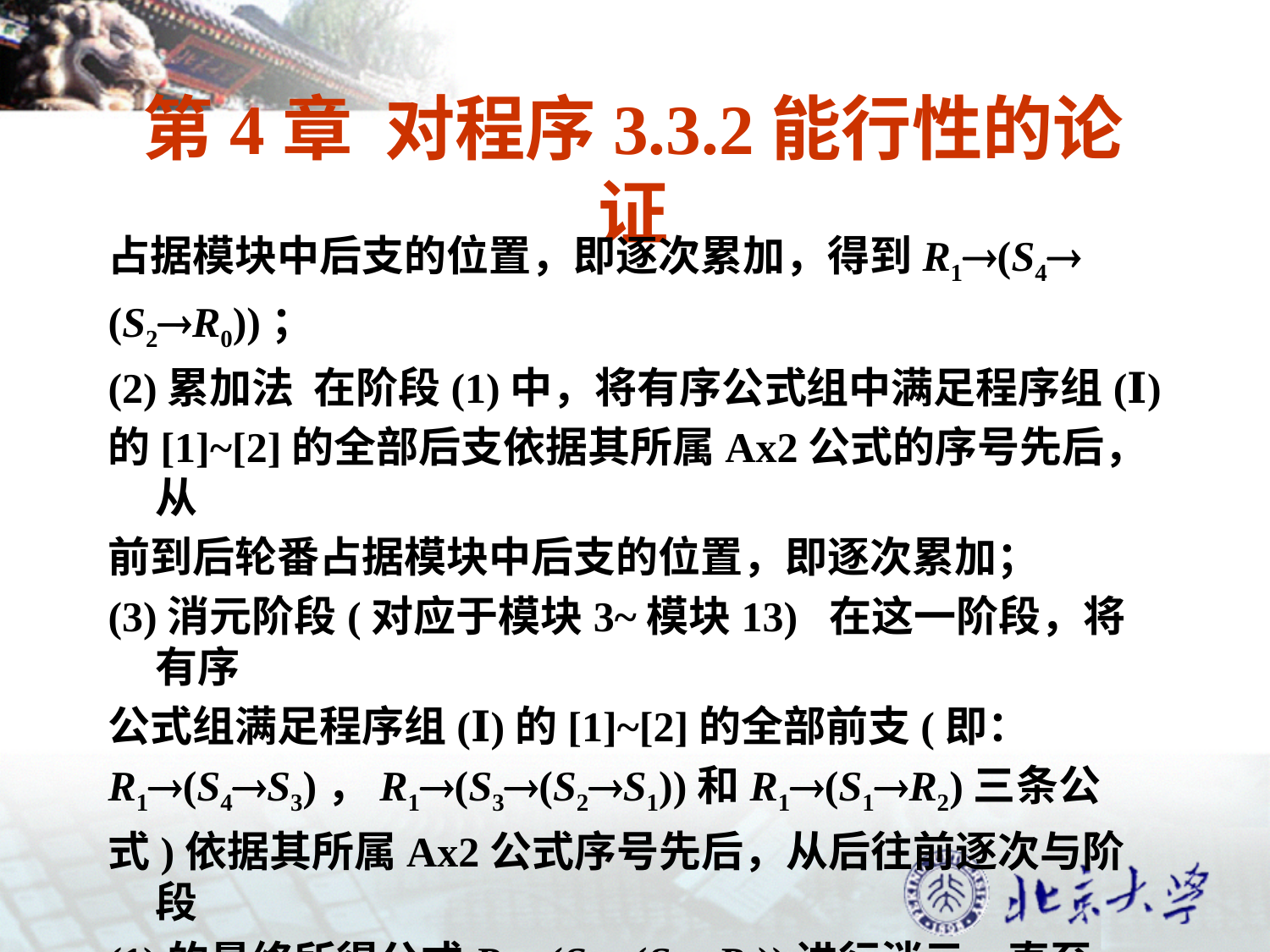

# 第4章  对程序3.3.2能行性的论证
占据模块中后支的位置，即逐次累加，得到R1→(S4→
(S2→R0))；
(2)累加法  在阶段(1)中，将有序公式组中满足程序组(Ⅰ)
的[1]~[2]的全部后支依据其所属Ax2公式的序号先后，从
前到后轮番占据模块中后支的位置，即逐次累加；
(3)消元阶段(对应于模块3~模块13)  在这一阶段，将有序
公式组满足程序组(Ⅰ)的[1]~[2]的全部前支(即：
R1→(S4→S3)，R1→(S3→(S2→S1))和R1→(S1→R2)三条公
式)依据其所属Ax2公式序号先后，从后往前逐次与阶段
(1)的最终所得公式R1→(S4→(S2→R0))进行消元，直至